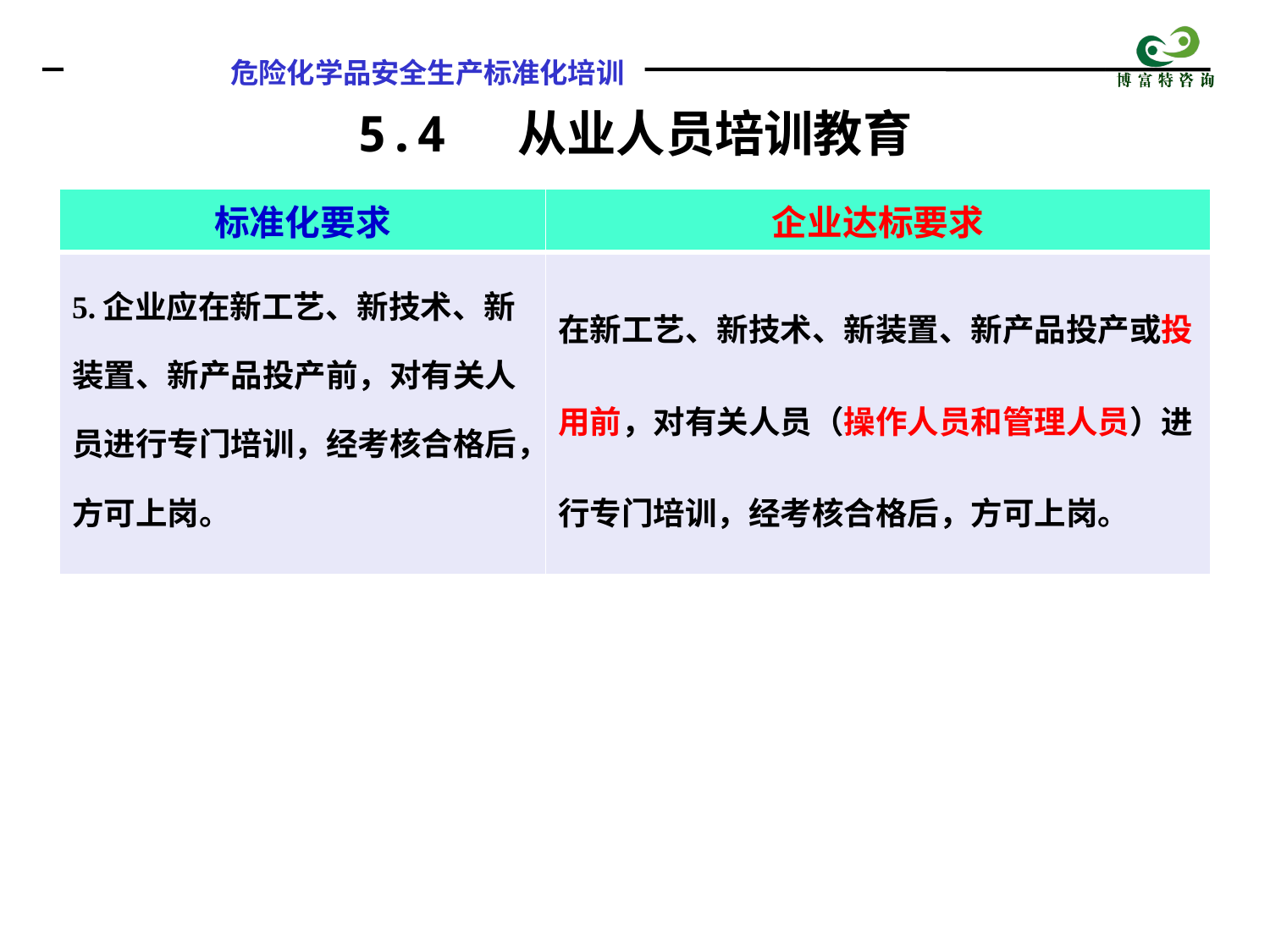

5.4  从业人员培训教育
| 标准化要求 | 企业达标要求 |
| --- | --- |
| 5.企业应在新工艺、新技术、新装置、新产品投产前，对有关人员进行专门培训，经考核合格后，方可上岗。 | 在新工艺、新技术、新装置、新产品投产或投用前，对有关人员（操作人员和管理人员）进行专门培训，经考核合格后，方可上岗。 |